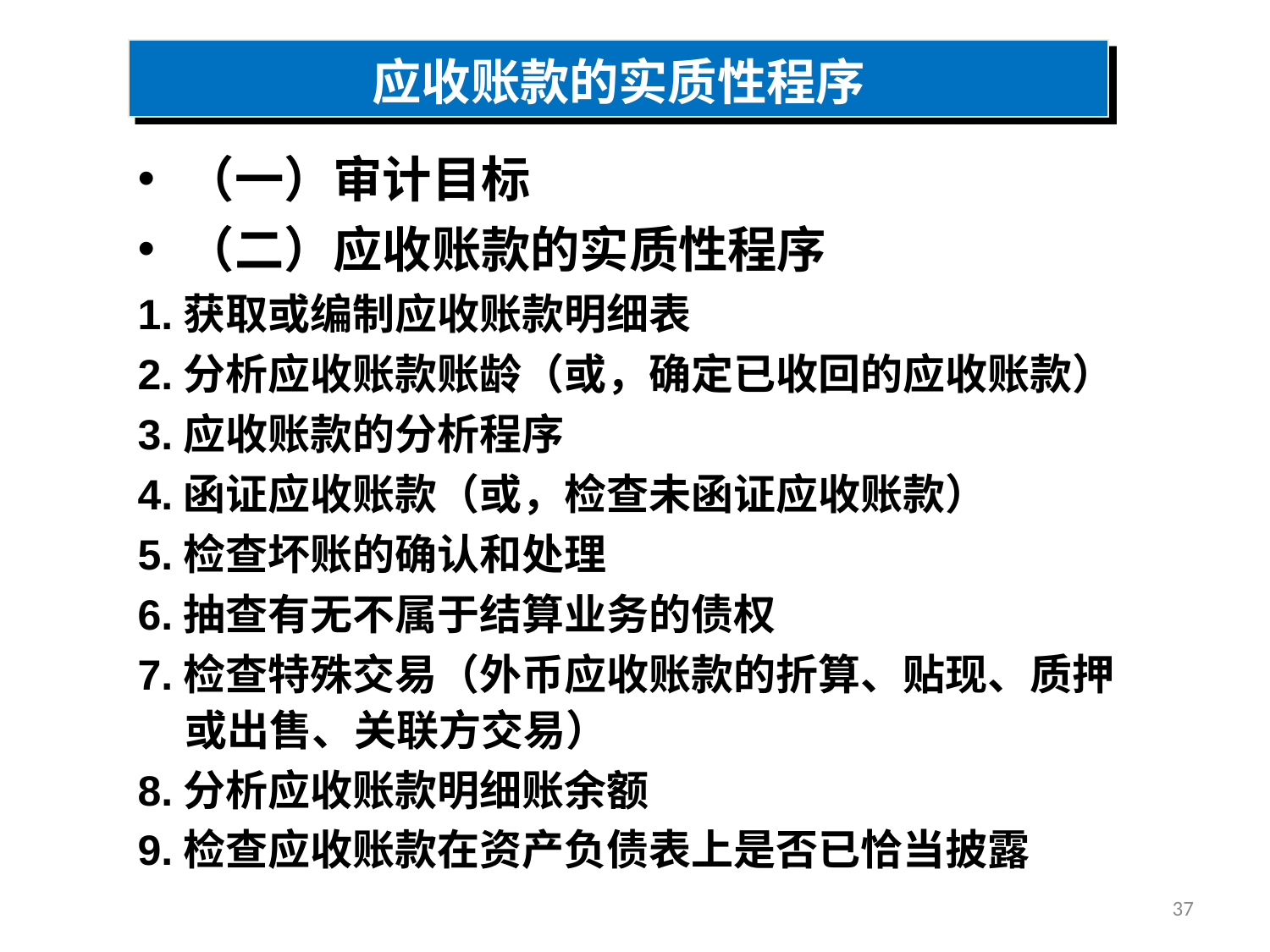

应收账款的实质性程序
（一）审计目标
（二）应收账款的实质性程序
1.获取或编制应收账款明细表
2.分析应收账款账龄（或，确定已收回的应收账款）
3.应收账款的分析程序
4.函证应收账款（或，检查未函证应收账款）
5.检查坏账的确认和处理
6.抽查有无不属于结算业务的债权
7.检查特殊交易（外币应收账款的折算、贴现、质押或出售、关联方交易）
8.分析应收账款明细账余额
9.检查应收账款在资产负债表上是否已恰当披露

37